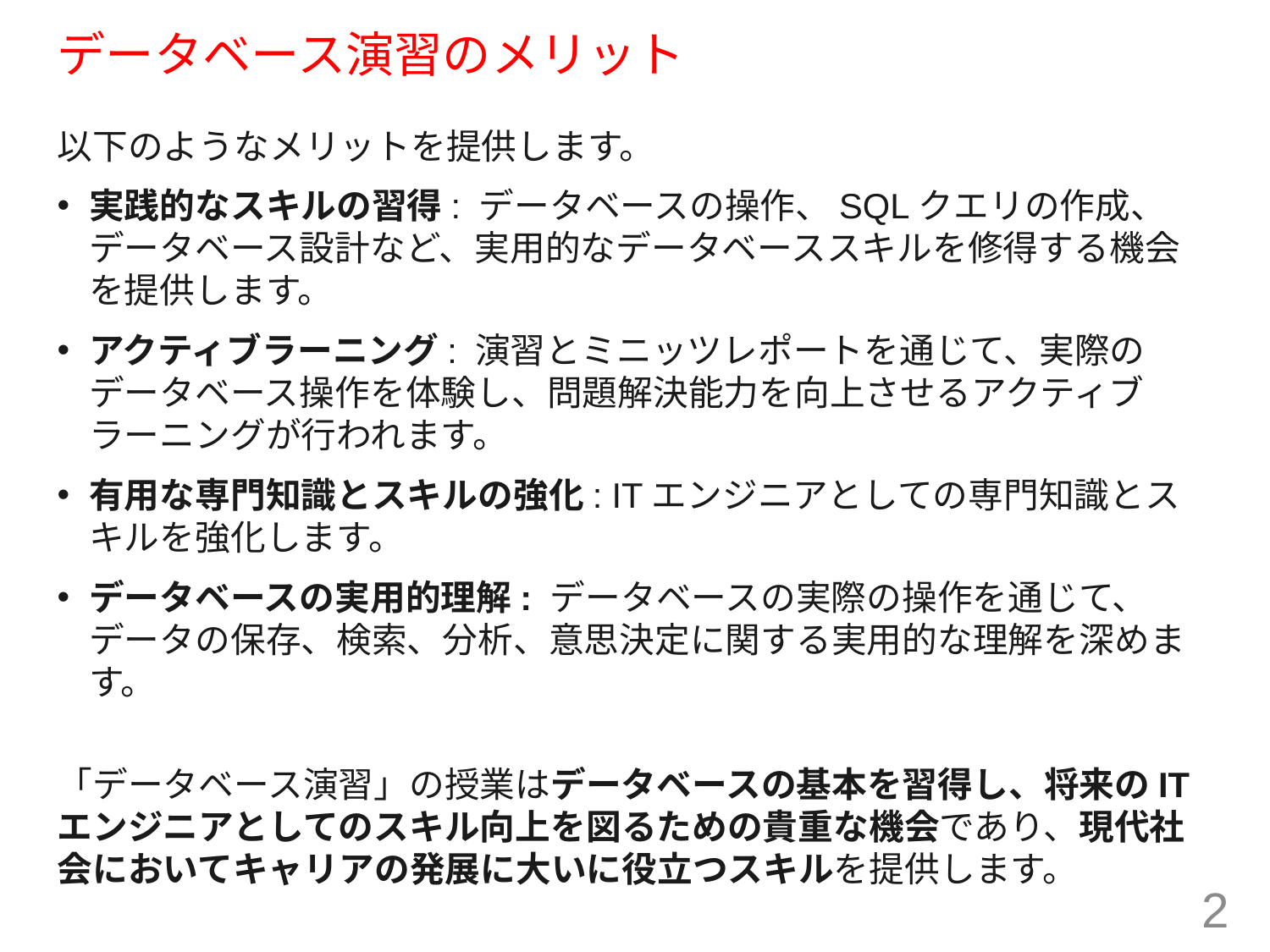

# データベース演習のメリット
以下のようなメリットを提供します。
実践的なスキルの習得: データベースの操作、SQLクエリの作成、データベース設計など、実用的なデータベーススキルを修得する機会を提供します。
アクティブラーニング: 演習とミニッツレポートを通じて、実際のデータベース操作を体験し、問題解決能力を向上させるアクティブラーニングが行われます。
有用な専門知識とスキルの強化: ITエンジニアとしての専門知識とスキルを強化します。
データベースの実用的理解: データベースの実際の操作を通じて、データの保存、検索、分析、意思決定に関する実用的な理解を深めます。
「データベース演習」の授業はデータベースの基本を習得し、将来のITエンジニアとしてのスキル向上を図るための貴重な機会であり、現代社会においてキャリアの発展に大いに役立つスキルを提供します。

2